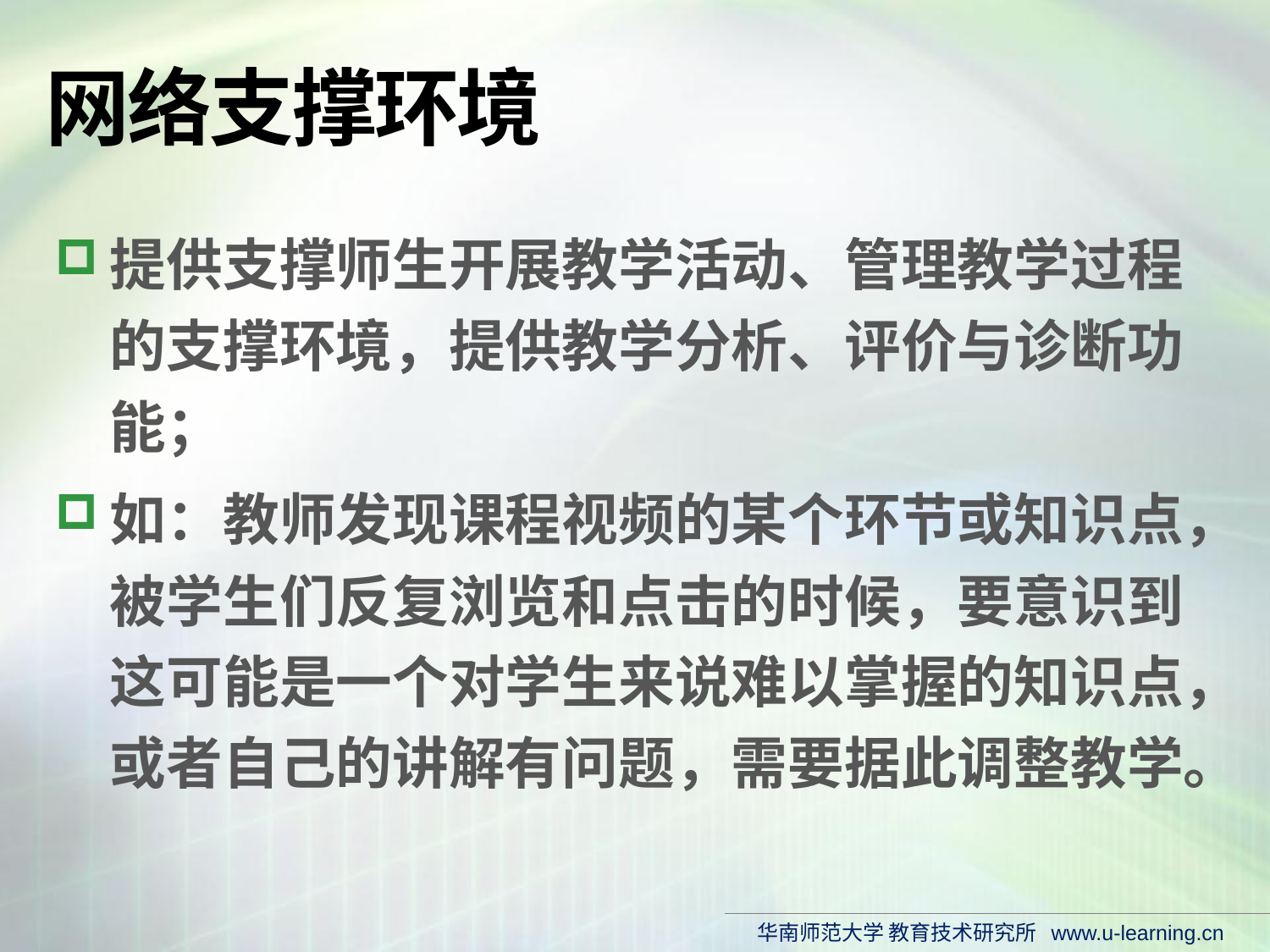

# 网络支撑环境
提供支撑师生开展教学活动、管理教学过程的支撑环境，提供教学分析、评价与诊断功能；
如：教师发现课程视频的某个环节或知识点，被学生们反复浏览和点击的时候，要意识到这可能是一个对学生来说难以掌握的知识点，或者自己的讲解有问题，需要据此调整教学。